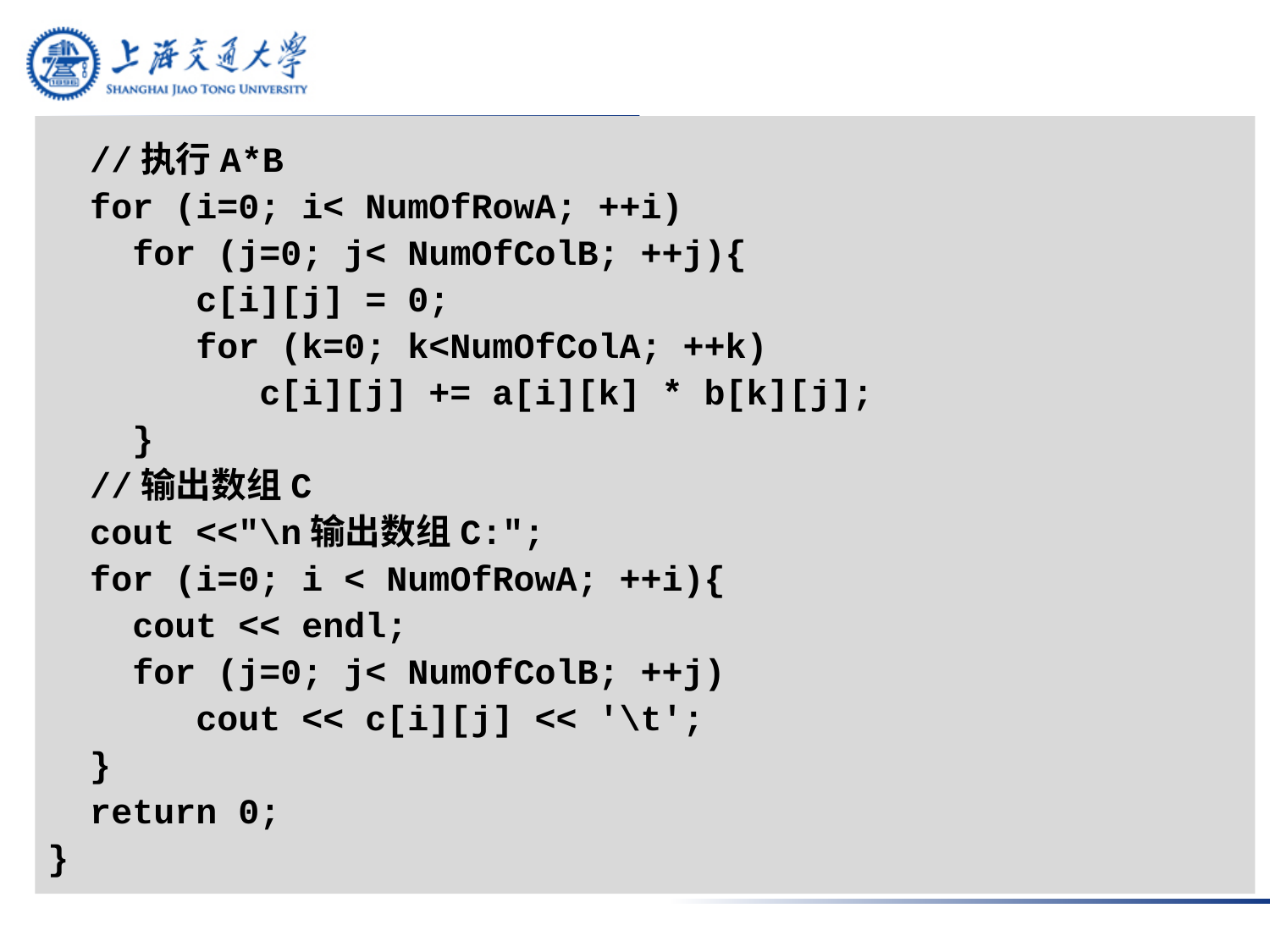

//执行A*B
  for (i=0; i< NumOfRowA; ++i)
    for (j=0; j< NumOfColB; ++j){
	 c[i][j] = 0;
       for (k=0; k<NumOfColA; ++k)
          c[i][j] += a[i][k] * b[k][j];
    }
  //输出数组C
  cout <<"\n输出数组C:";
  for (i=0; i < NumOfRowA; ++i){
    cout << endl;
    for (j=0; j< NumOfColB; ++j)
       cout << c[i][j] << '\t';
  }
  return 0;
}